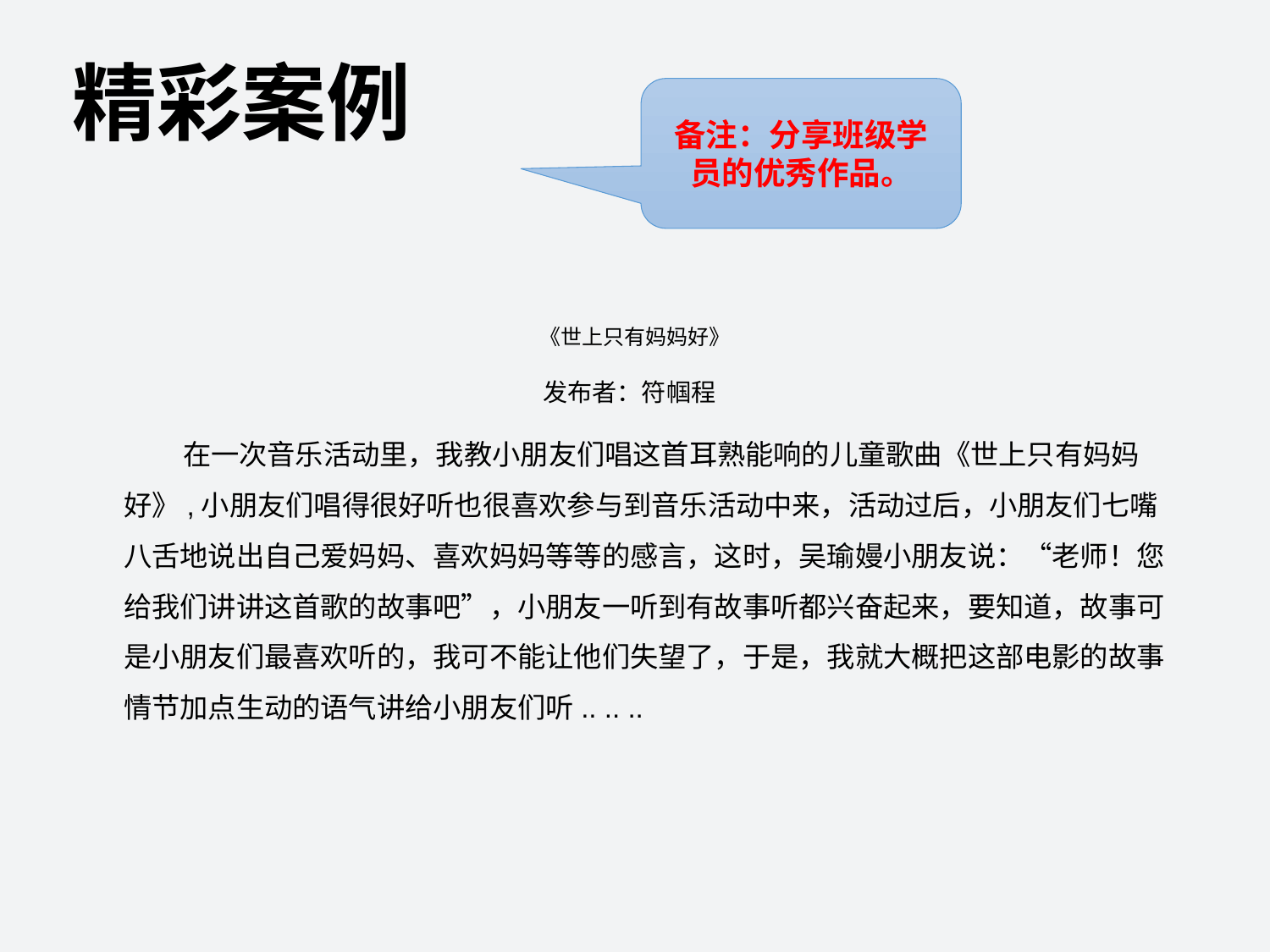

# 精彩案例
备注：分享班级学员的优秀作品。

《世上只有妈妈好》
发布者：符帼程
            在一次音乐活动里，我教小朋友们唱这首耳熟能响的儿童歌曲《世上只有妈妈好》,小朋友们唱得很好听也很喜欢参与到音乐活动中来，活动过后，小朋友们七嘴八舌地说出自己爱妈妈、喜欢妈妈等等的感言，这时，吴瑜嫚小朋友说：“老师！您给我们讲讲这首歌的故事吧”，小朋友一听到有故事听都兴奋起来，要知道，故事可是小朋友们最喜欢听的，我可不能让他们失望了，于是，我就大概把这部电影的故事情节加点生动的语气讲给小朋友们听.. .. ..